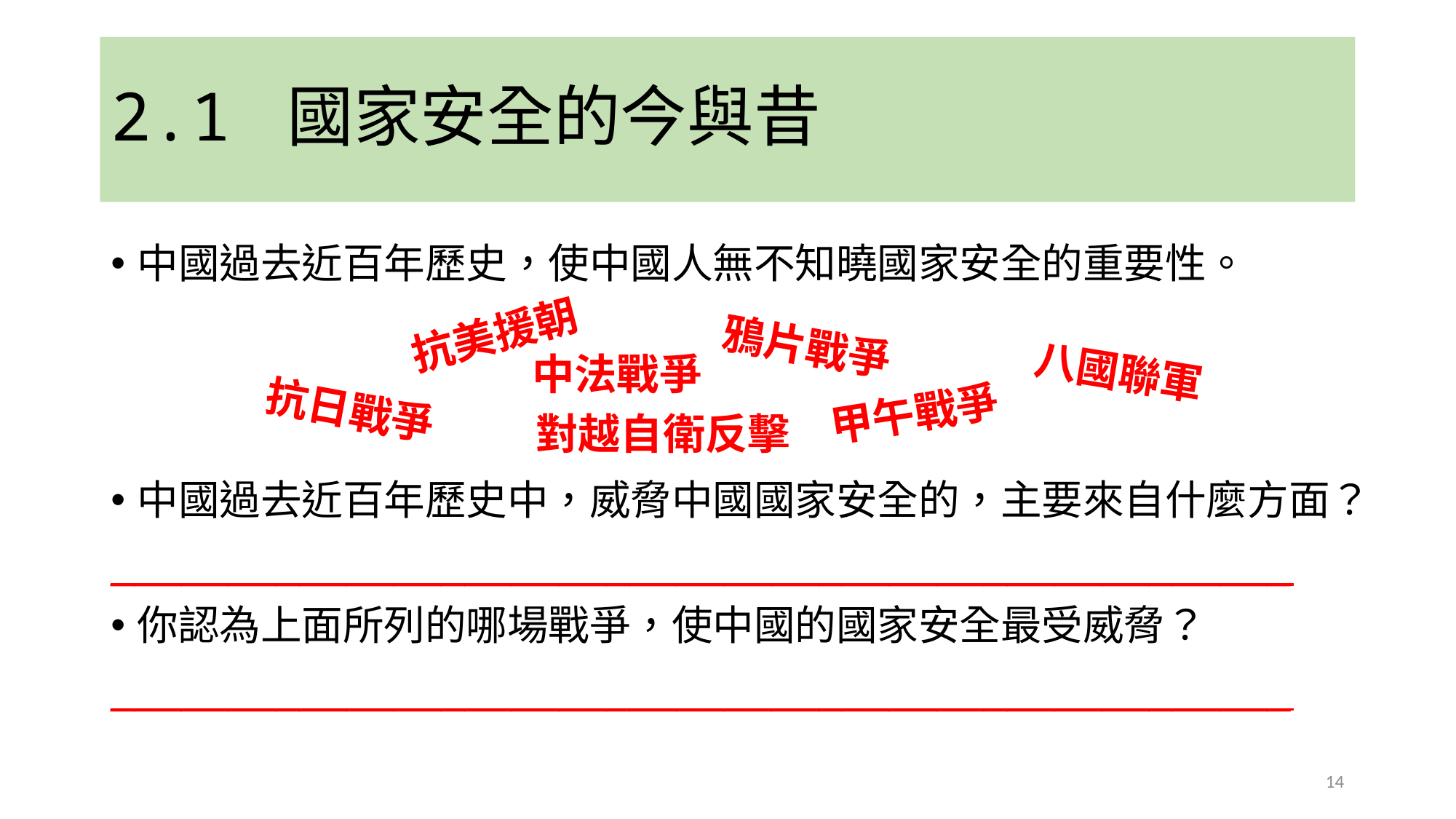

# 2.1 國家安全的今與昔
中國過去近百年歷史，使中國人無不知曉國家安全的重要性。

中國過去近百年歷史中，威脅中國國家安全的，主要來自什麼方面？
__________________________________________________
你認為上面所列的哪場戰爭，使中國的國家安全最受威脅？
__________________________________________________

抗美援朝
鴉片戰爭

八國聯軍
中法戰爭
抗日戰爭
甲午戰爭
對越自衛反擊

14